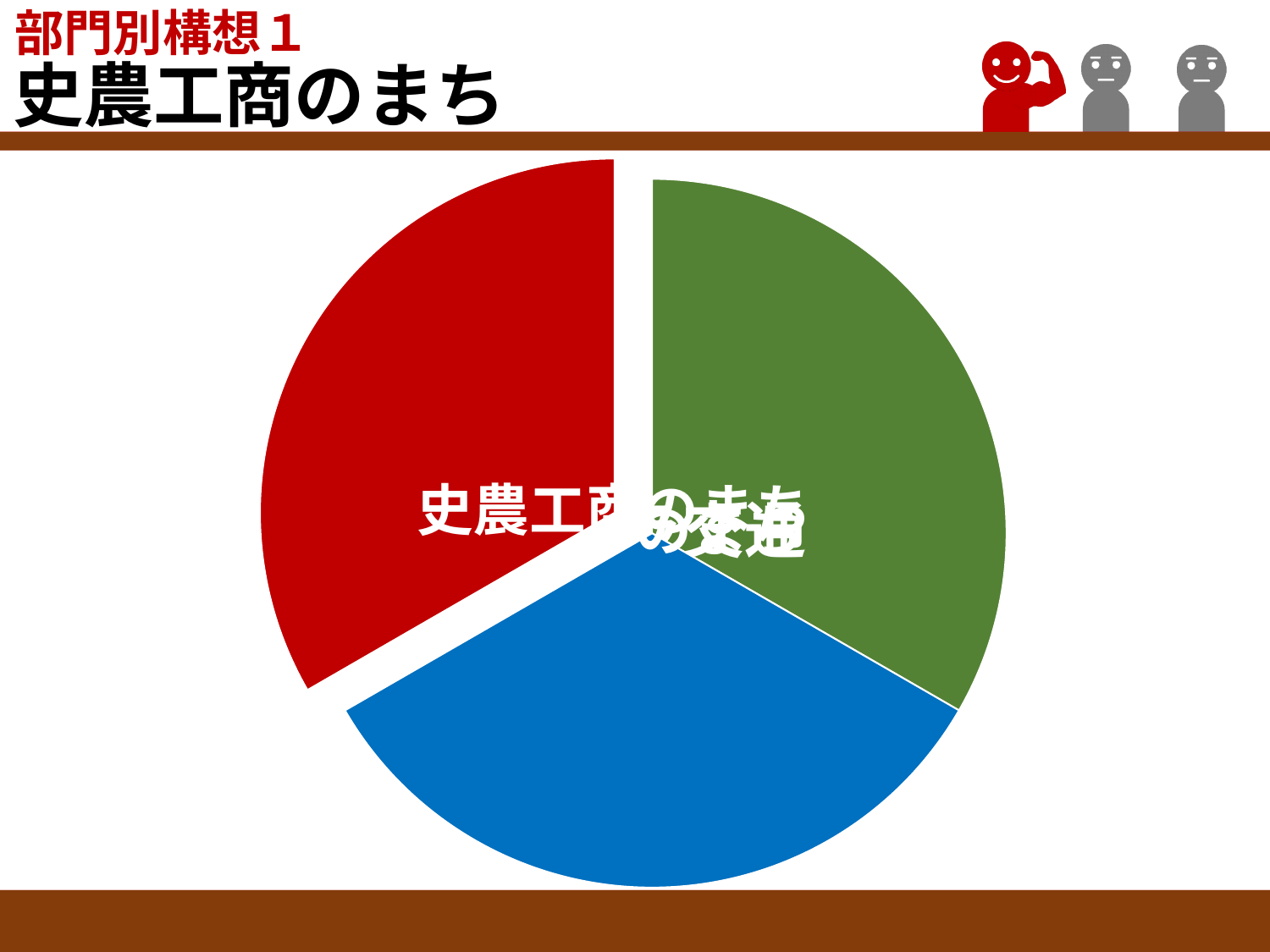

部門別構想１
# 史農工商のまち
キララ交通
AAAのまち
史農工商のまち

7